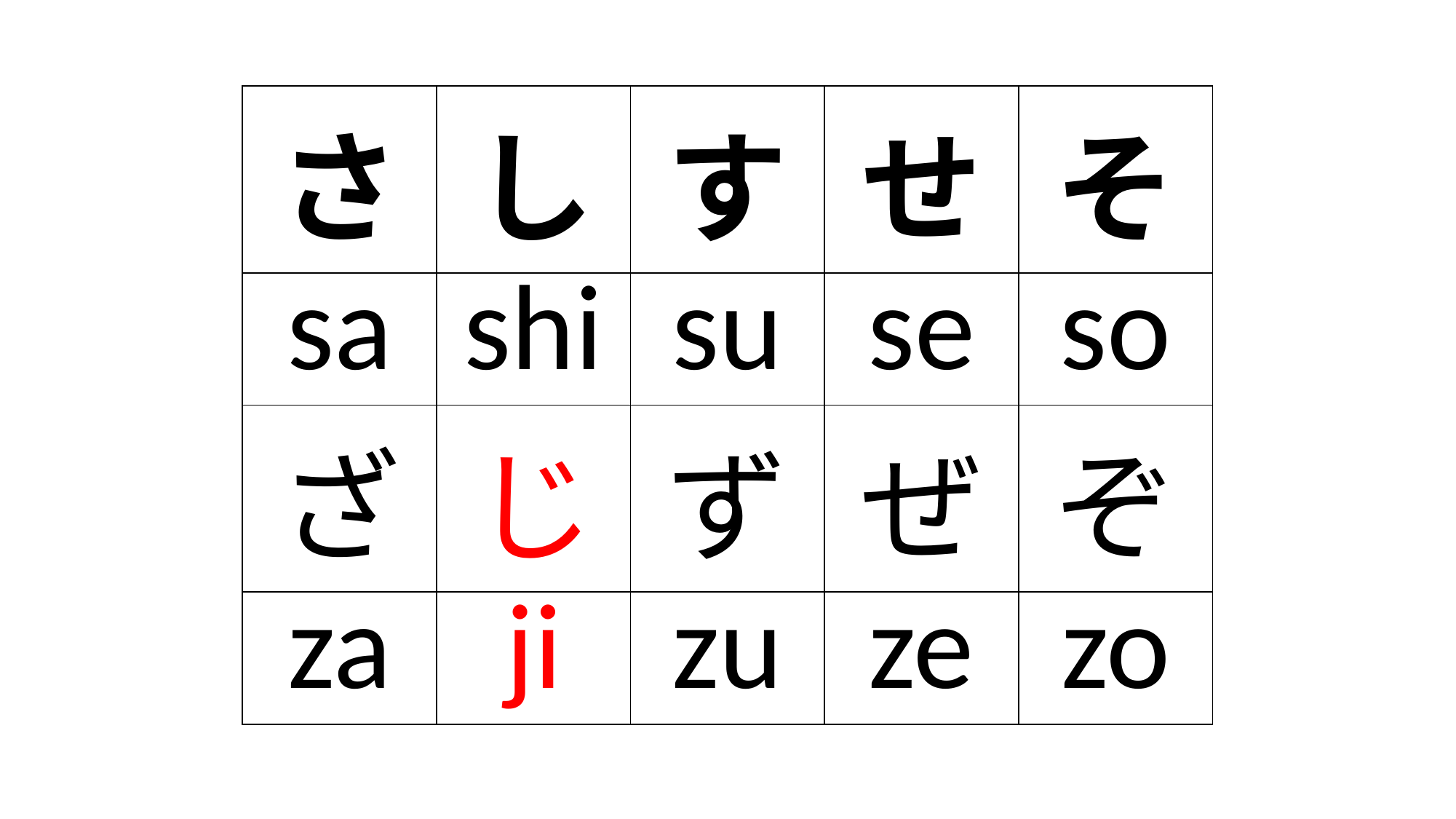

| さ | し | す | せ | そ |
| --- | --- | --- | --- | --- |
| sa | shi | su | se | so |
| ざ | じ | ず | ぜ | ぞ |
| za | ji | zu | ze | zo |